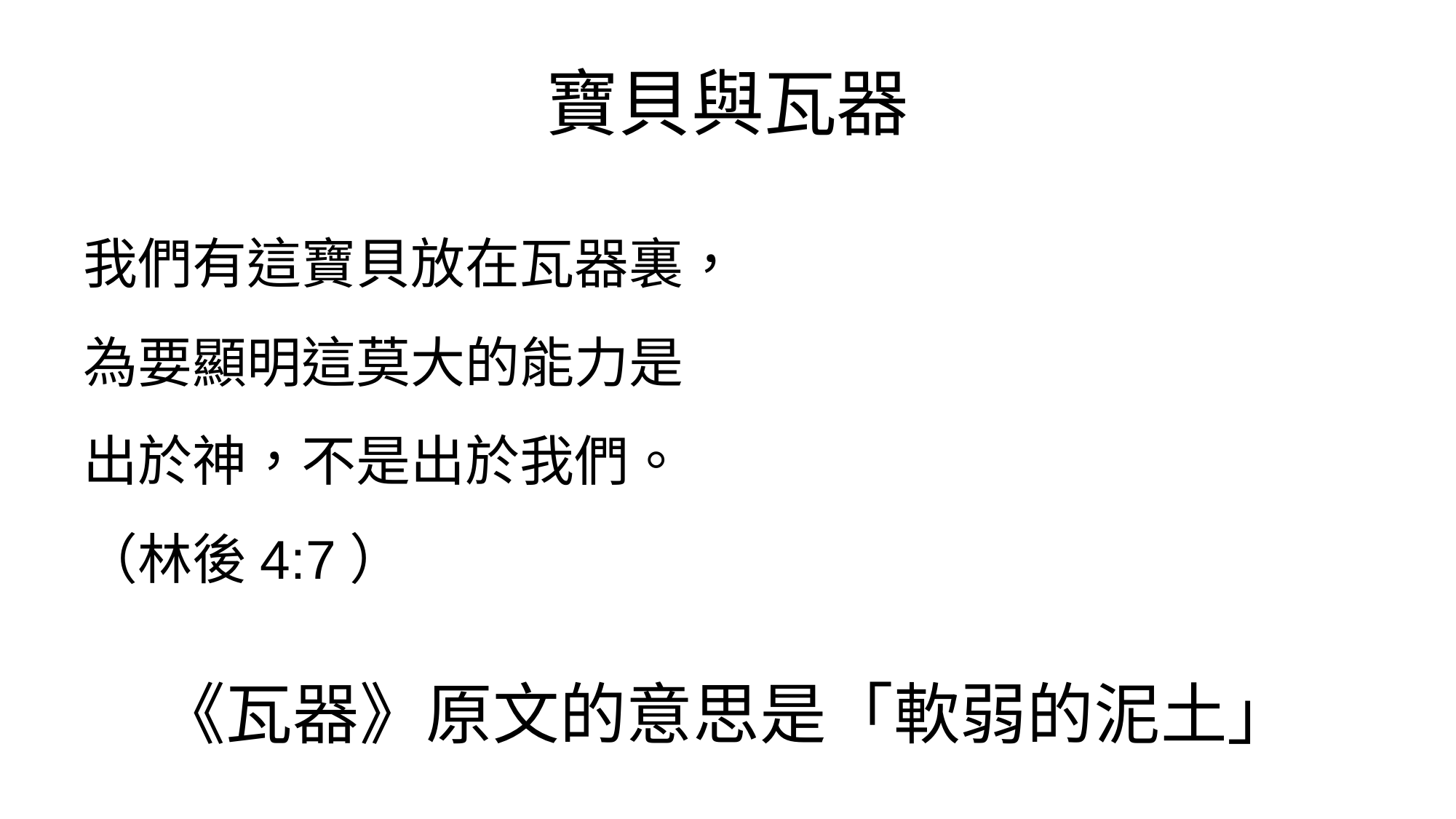

# 寶貝與瓦器
我們有這寶貝放在瓦器裏，為要顯明這莫大的能力是出於神，不是出於我們。（林後4:7）

《瓦器》原文的意思是「軟弱的泥土」